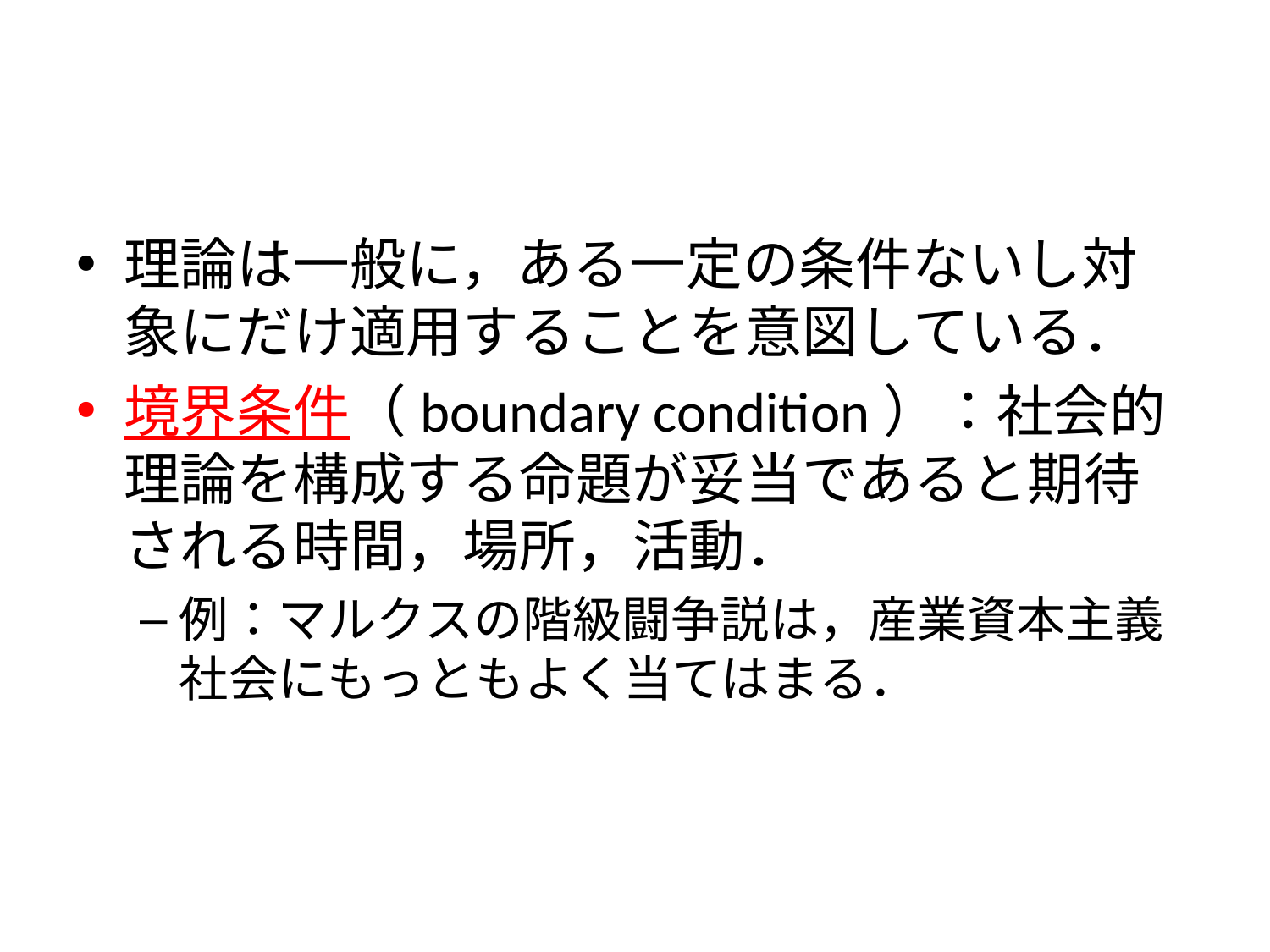

#
理論は一般に，ある一定の条件ないし対象にだけ適用することを意図している．
境界条件（boundary condition）：社会的理論を構成する命題が妥当であると期待される時間，場所，活動．
例：マルクスの階級闘争説は，産業資本主義社会にもっともよく当てはまる．